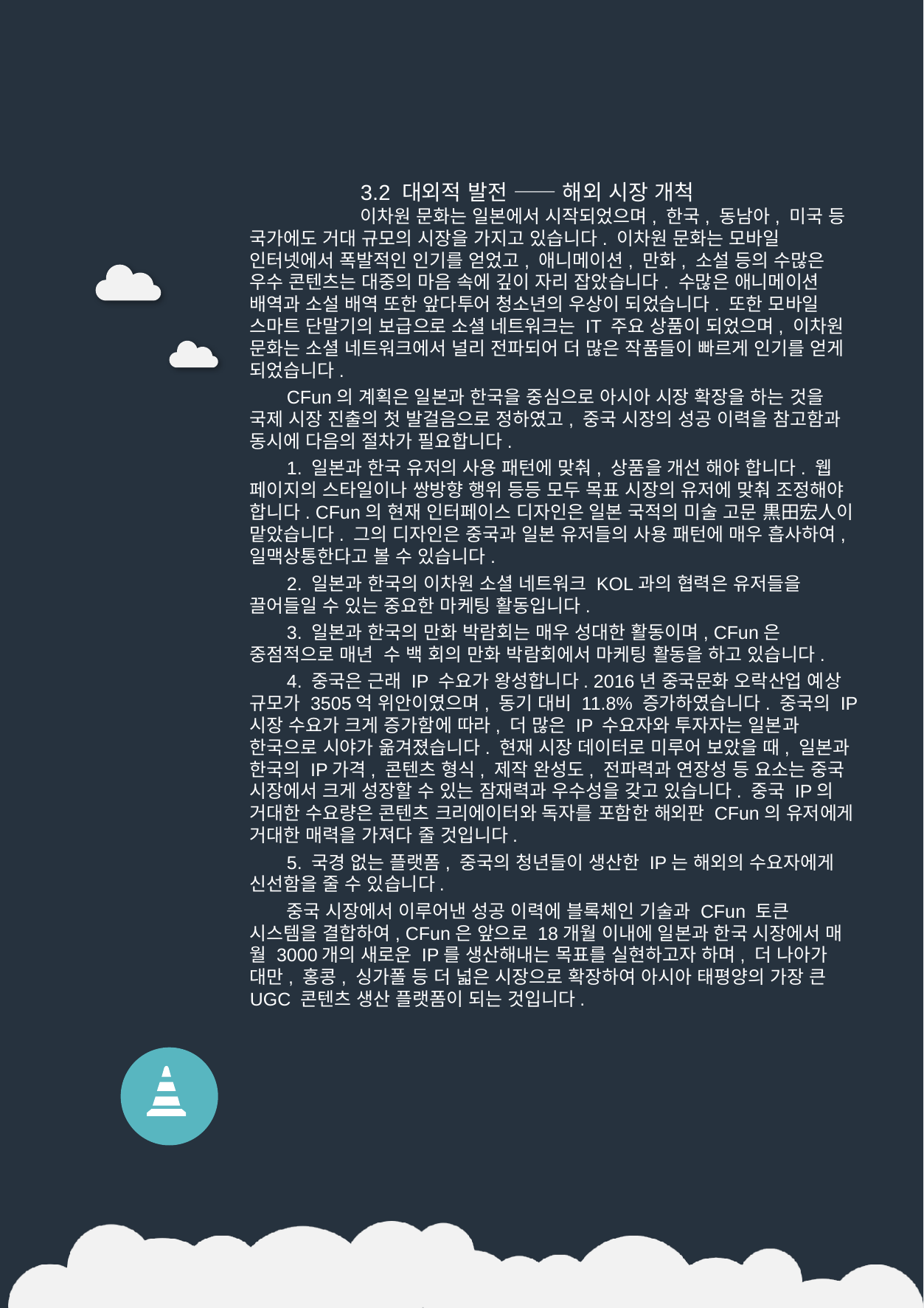

3.2 대외적 발전 —— 해외 시장 개척
	이차원 문화는 일본에서 시작되었으며, 한국, 동남아, 미국 등 국가에도 거대 규모의 시장을 가지고 있습니다. 이차원 문화는 모바일 인터넷에서 폭발적인 인기를 얻었고, 애니메이션, 만화, 소설 등의 수많은 우수 콘텐츠는 대중의 마음 속에 깊이 자리 잡았습니다. 수많은 애니메이션 배역과 소설 배역 또한 앞다투어 청소년의 우상이 되었습니다. 또한 모바일 스마트 단말기의 보급으로 소셜 네트워크는 IT 주요 상품이 되었으며, 이차원 문화는 소셜 네트워크에서 널리 전파되어 더 많은 작품들이 빠르게 인기를 얻게 되었습니다.
CFun의 계획은 일본과 한국을 중심으로 아시아 시장 확장을 하는 것을 국제 시장 진출의 첫 발걸음으로 정하였고, 중국 시장의 성공 이력을 참고함과 동시에 다음의 절차가 필요합니다.
1. 일본과 한국 유저의 사용 패턴에 맞춰, 상품을 개선 해야 합니다. 웹 페이지의 스타일이나 쌍방향 행위 등등 모두 목표 시장의 유저에 맞춰 조정해야 합니다. CFun의 현재 인터페이스 디자인은 일본 국적의 미술 고문 黒田宏人이 맡았습니다. 그의 디자인은 중국과 일본 유저들의 사용 패턴에 매우 흡사하여, 일맥상통한다고 볼 수 있습니다.
2. 일본과 한국의 이차원 소셜 네트워크 KOL과의 협력은 유저들을 끌어들일 수 있는 중요한 마케팅 활동입니다.
3. 일본과 한국의 만화 박람회는 매우 성대한 활동이며, CFun은 중점적으로 매년  수 백 회의 만화 박람회에서 마케팅 활동을 하고 있습니다.
4. 중국은 근래 IP 수요가 왕성합니다. 2016년 중국문화 오락산업 예상 규모가 3505억 위안이였으며, 동기 대비 11.8% 증가하였습니다. 중국의 IP시장 수요가 크게 증가함에 따라, 더 많은 IP 수요자와 투자자는 일본과 한국으로 시야가 옮겨졌습니다. 현재 시장 데이터로 미루어 보았을 때, 일본과 한국의 IP가격, 콘텐츠 형식, 제작 완성도, 전파력과 연장성 등 요소는 중국 시장에서 크게 성장할 수 있는 잠재력과 우수성을 갖고 있습니다. 중국 IP의 거대한 수요량은 콘텐츠 크리에이터와 독자를 포함한 해외판 CFun의 유저에게 거대한 매력을 가져다 줄 것입니다.
5. 국경 없는 플랫폼, 중국의 청년들이 생산한 IP는 해외의 수요자에게 신선함을 줄 수 있습니다.
중국 시장에서 이루어낸 성공 이력에 블록체인 기술과 CFun 토큰 시스템을 결합하여, CFun은 앞으로 18개월 이내에 일본과 한국 시장에서 매 월 3000개의 새로운 IP를 생산해내는 목표를 실현하고자 하며, 더 나아가 대만, 홍콩, 싱가폴 등 더 넓은 시장으로 확장하여 아시아 태평양의 가장 큰 UGC 콘텐츠 생산 플랫폼이 되는 것입니다.